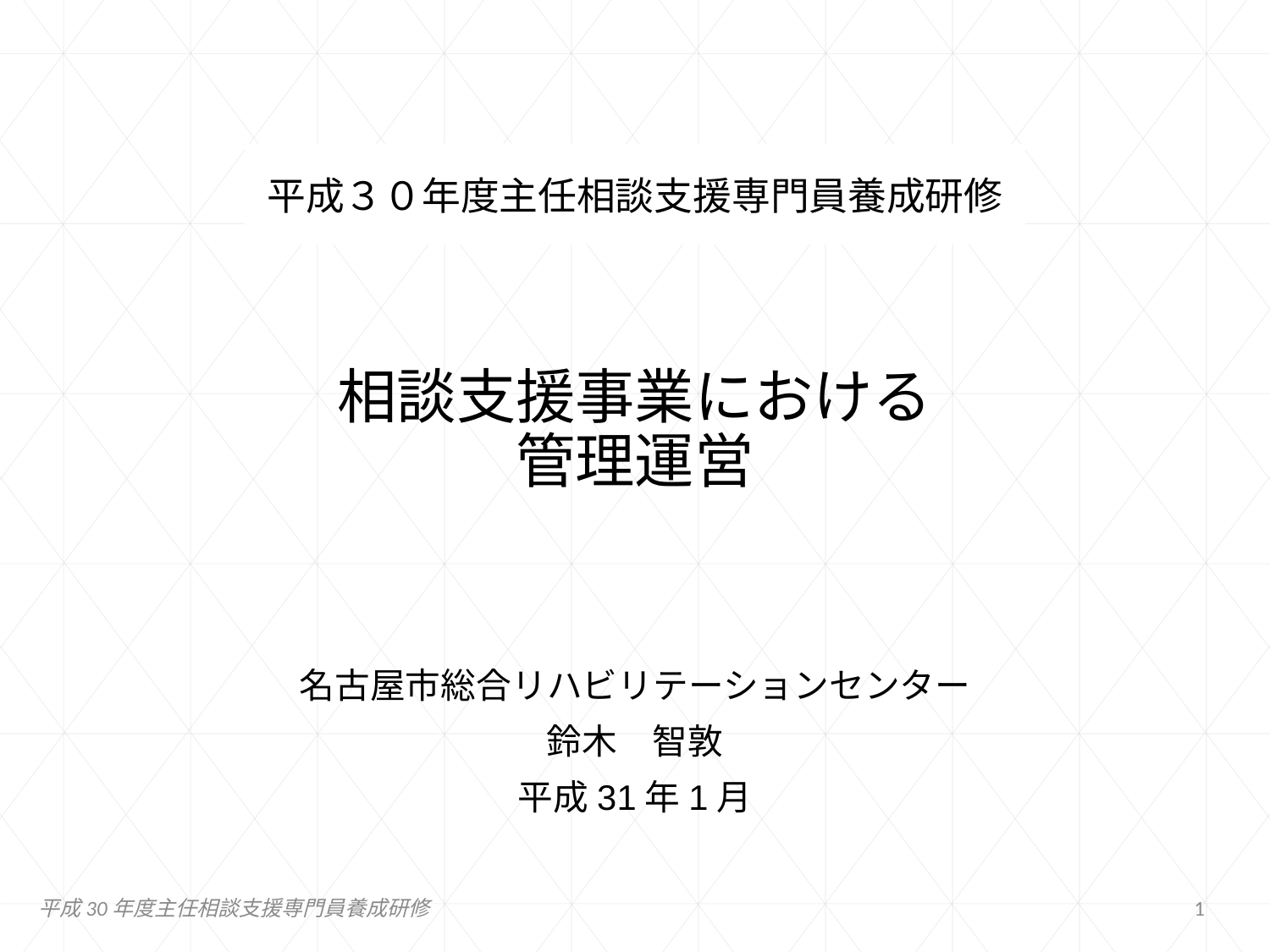

平成３０年度主任相談支援専門員養成研修
# 相談支援事業における 管理運営
名古屋市総合リハビリテーションセンター
鈴木　智敦
平成31年1月

平成30年度主任相談支援専門員養成研修
1